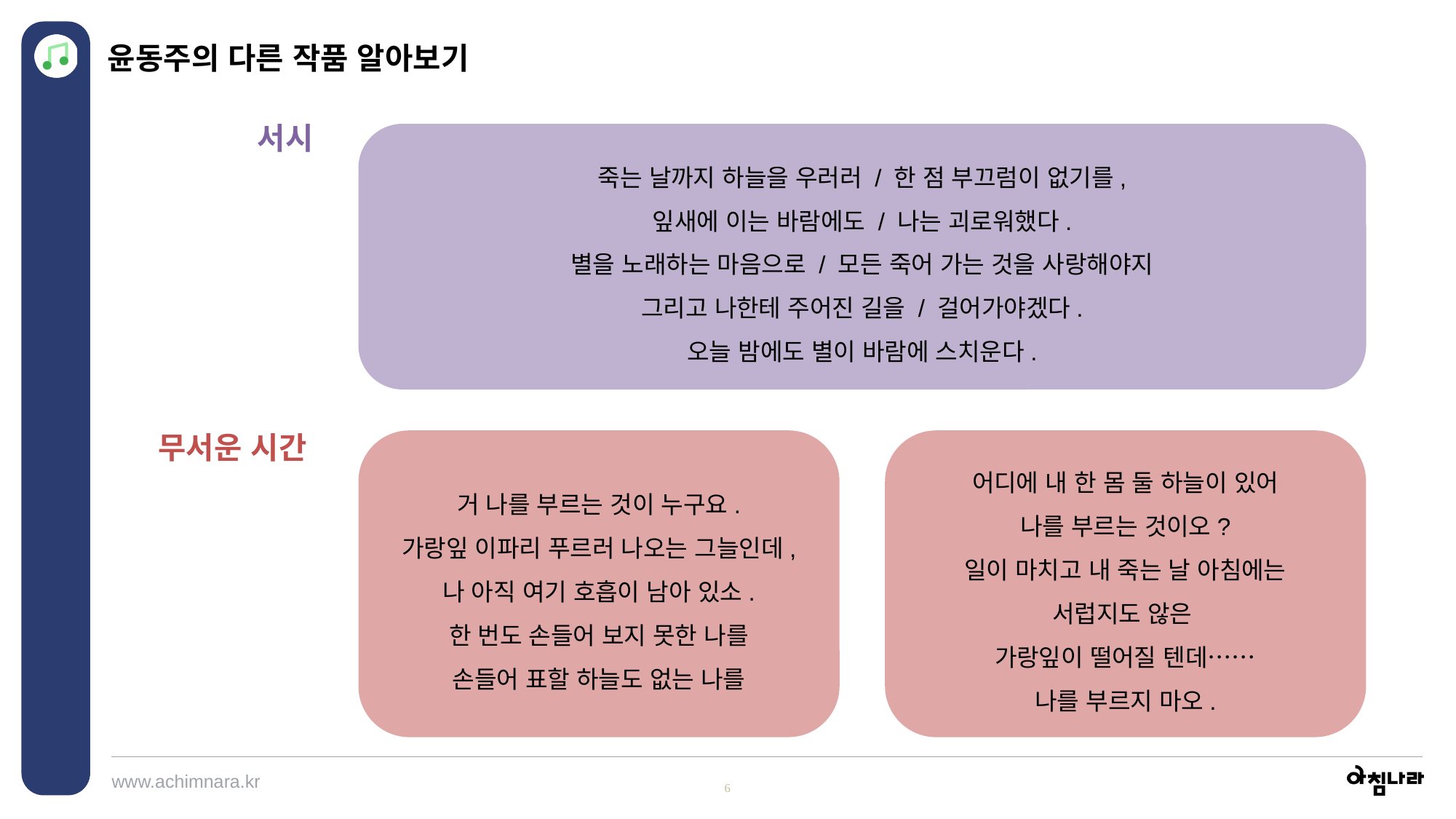

윤동주의 다른 작품 알아보기
죽는 날까지 하늘을 우러러 / 한 점 부끄럼이 없기를,
잎새에 이는 바람에도 / 나는 괴로워했다.
별을 노래하는 마음으로 / 모든 죽어 가는 것을 사랑해야지
그리고 나한테 주어진 길을 / 걸어가야겠다.
오늘 밤에도 별이 바람에 스치운다.
서시
거 나를 부르는 것이 누구요.
가랑잎 이파리 푸르러 나오는 그늘인데,
나 아직 여기 호흡이 남아 있소.
한 번도 손들어 보지 못한 나를
손들어 표할 하늘도 없는 나를
어디에 내 한 몸 둘 하늘이 있어
나를 부르는 것이오?
일이 마치고 내 죽는 날 아침에는
서럽지도 않은
가랑잎이 떨어질 텐데……
나를 부르지 마오.
무서운 시간
6